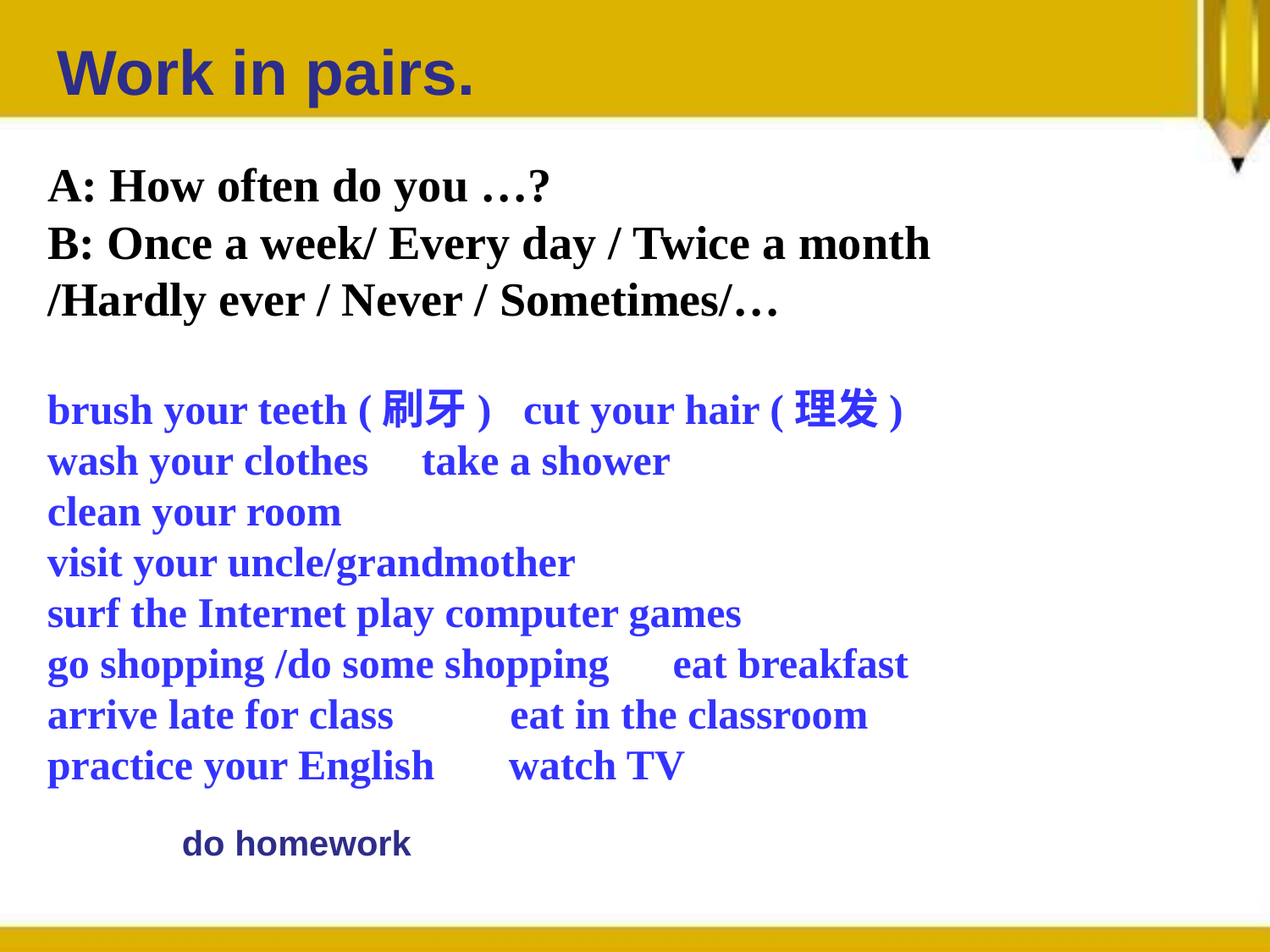

Work in pairs.

A: How often do you …?
B: Once a week/ Every day / Twice a month
/Hardly ever / Never / Sometimes/…
brush your teeth (刷牙)   cut your hair (理发)
wash your clothes     take a shower
clean your room
visit your uncle/grandmother
surf the Internet play computer games
go shopping /do some shopping      eat breakfast
arrive late for class           eat in the classroom
practice your English       watch TV
do homework